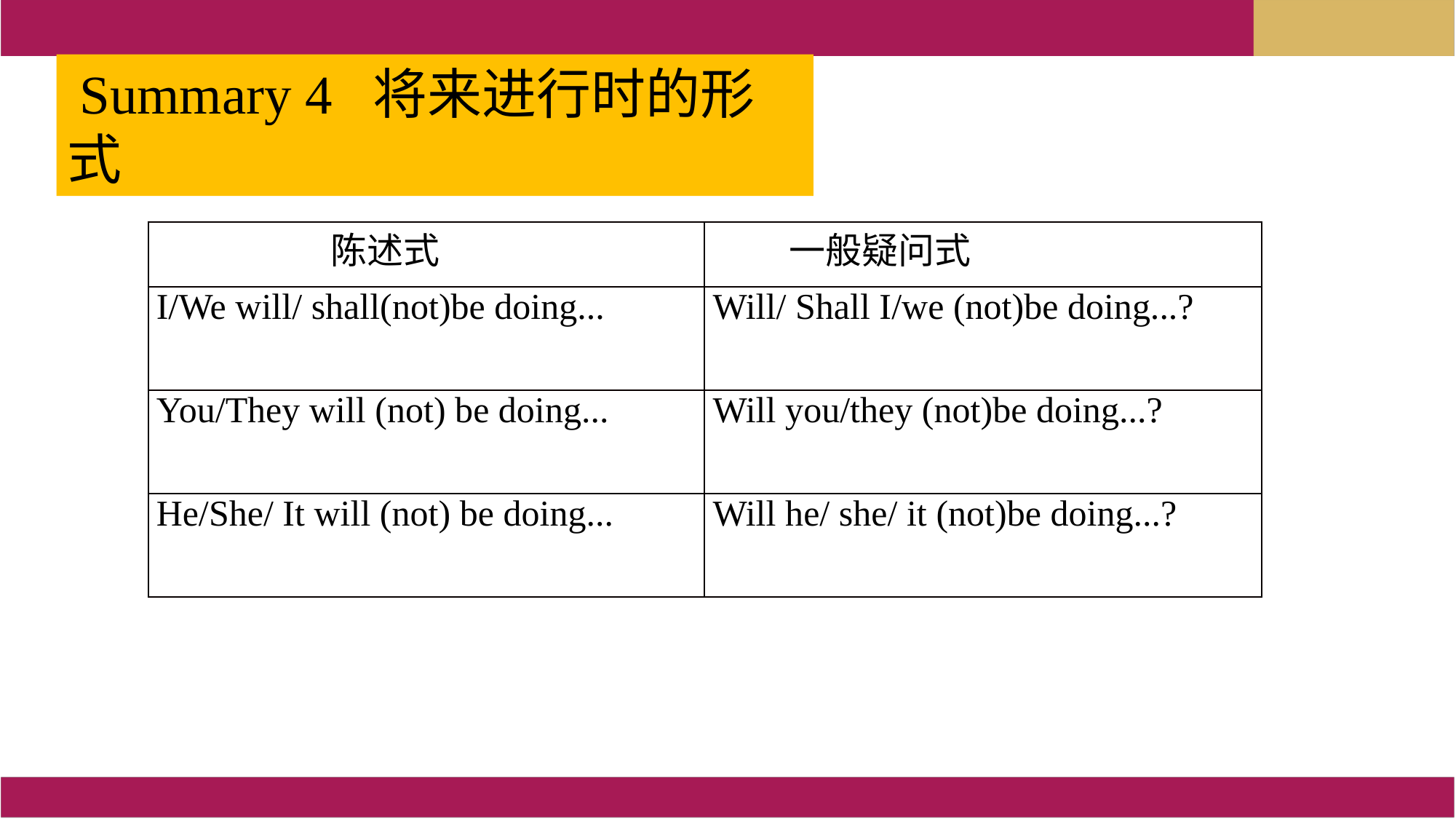

Summary 4  将来进行时的形式
| 陈述式 | 一般疑问式 |
| --- | --- |
| I/We will/ shall(not)be doing... | Will/ Shall I/we (not)be doing...? |
| You/They will (not) be doing... | Will you/they (not)be doing...? |
| He/She/ It will (not) be doing... | Will he/ she/ it (not)be doing...? |